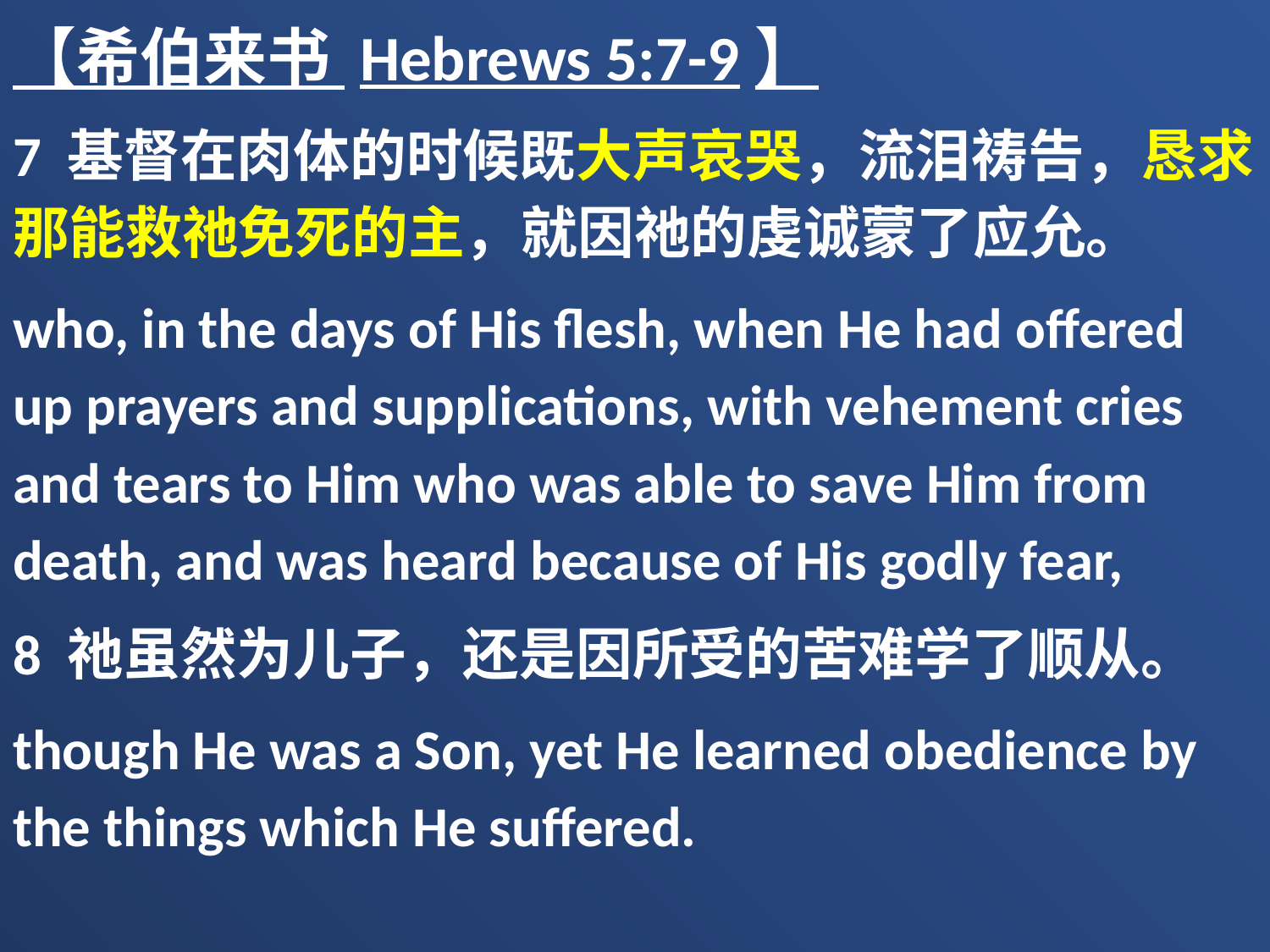

【希伯来书 Hebrews 5:7-9】
7 基督在肉体的时候既大声哀哭，流泪祷告，恳求那能救祂免死的主，就因祂的虔诚蒙了应允。
who, in the days of His flesh, when He had offered up prayers and supplications, with vehement cries and tears to Him who was able to save Him from death, and was heard because of His godly fear,
8 祂虽然为儿子，还是因所受的苦难学了顺从。
though He was a Son, yet He learned obedience by the things which He suffered.